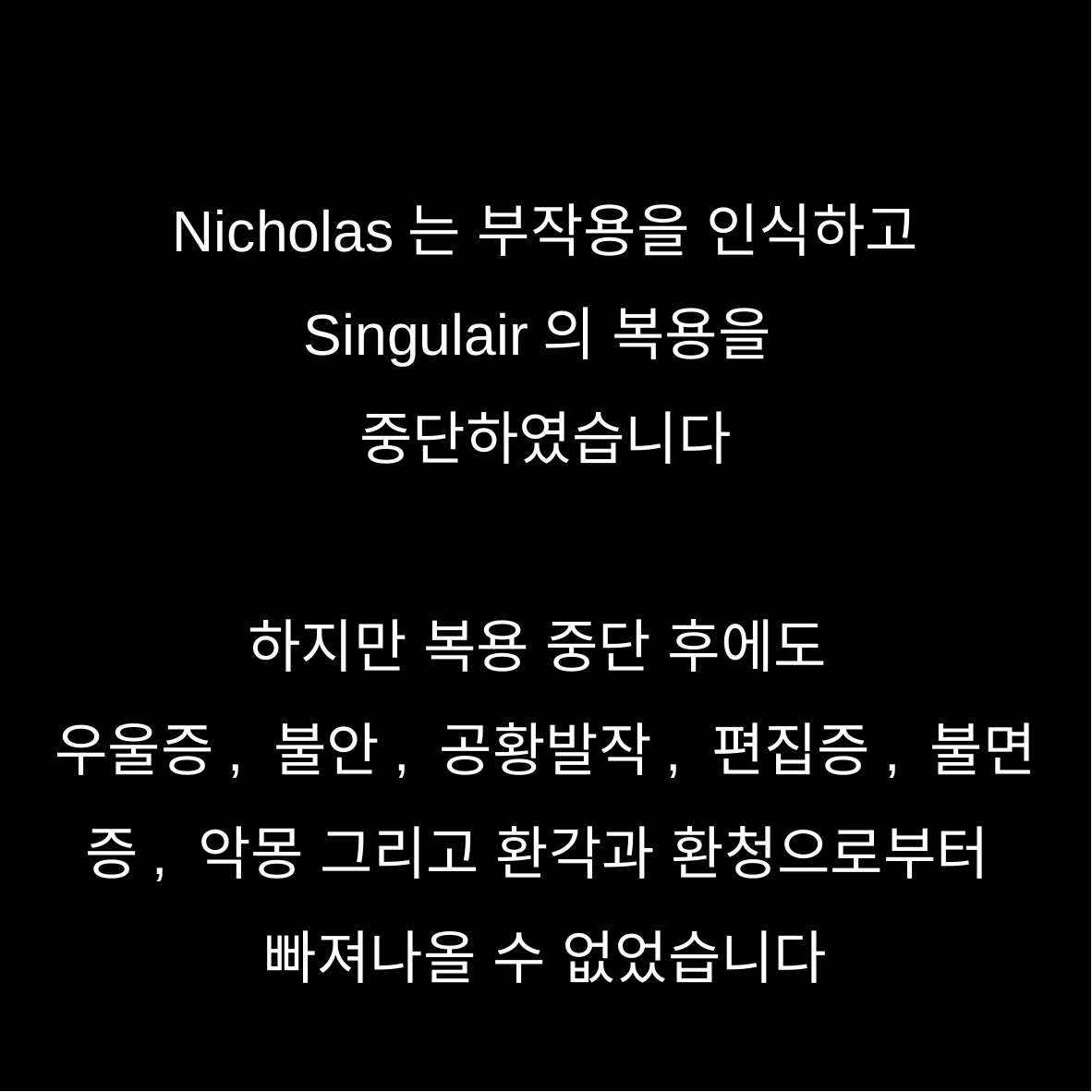

Nicholas는 부작용을 인식하고
Singulair의 복용을
중단하였습니다

하지만 복용 중단 후에도
우울증, 불안, 공황발작, 편집증, 불면증, 악몽 그리고 환각과 환청으로부터
빠져나올 수 없었습니다